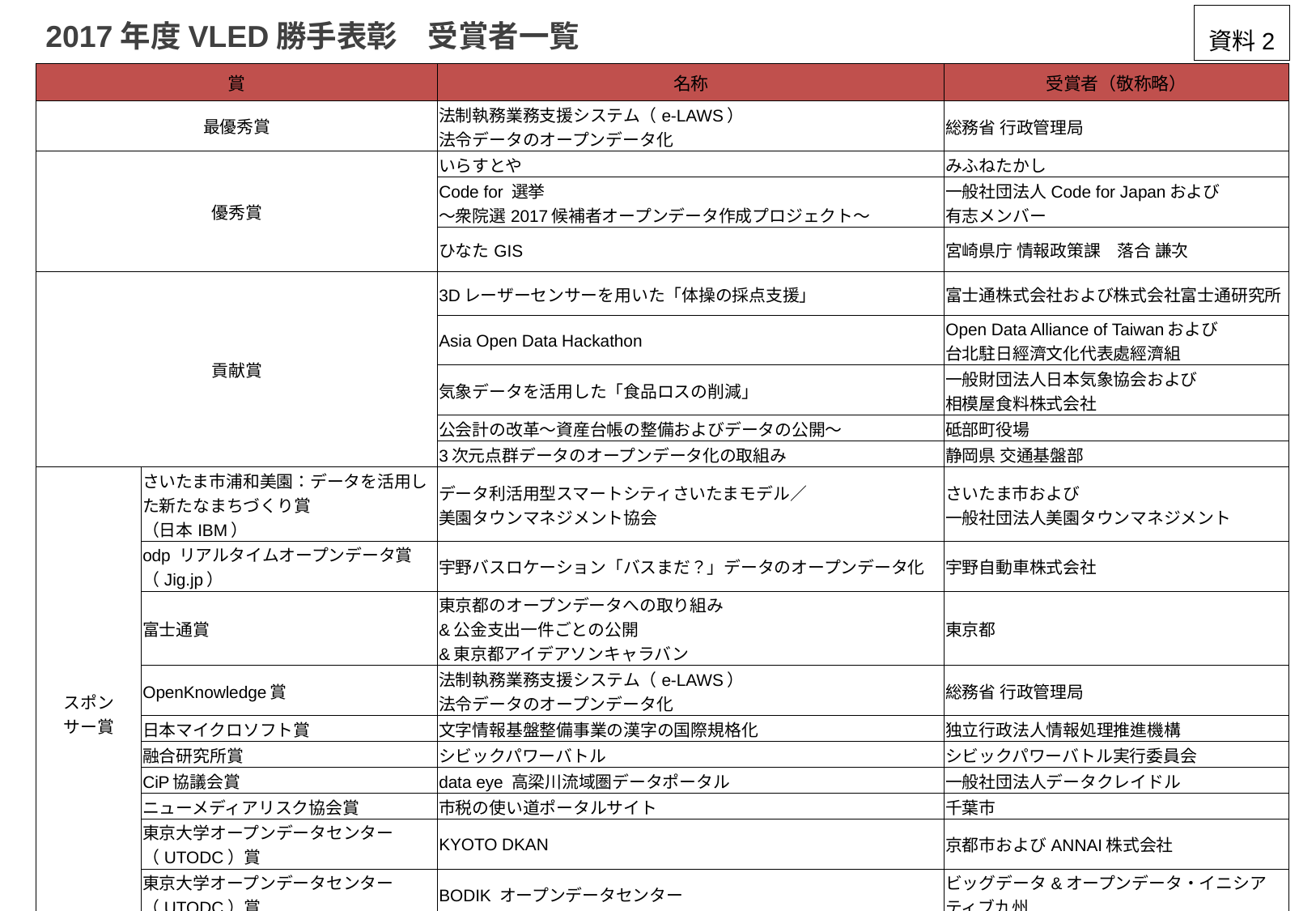

# 2017年度VLED勝手表彰　受賞者一覧
資料2
| 賞 |  | 名称 | 受賞者（敬称略） |
| --- | --- | --- | --- |
| 最優秀賞 |  | 法制執務業務支援システム（e-LAWS） 法令データのオープンデータ化 | 総務省 行政管理局 |
| 優秀賞 |  | いらすとや | みふねたかし |
|  |  | Code for 選挙 ～衆院選2017候補者オープンデータ作成プロジェクト～ | 一般社団法人Code for Japanおよび 有志メンバー |
|  |  | ひなたGIS | 宮崎県庁 情報政策課　落合 謙次 |
| 貢献賞 |  | 3Dレーザーセンサーを用いた「体操の採点支援」 | 富士通株式会社および株式会社富士通研究所 |
|  |  | Asia Open Data Hackathon | Open Data Alliance of Taiwanおよび 台北駐日經濟文化代表處經濟組 |
|  |  | 気象データを活用した「食品ロスの削減」 | 一般財団法人日本気象協会および 相模屋食料株式会社 |
|  |  | 公会計の改革～資産台帳の整備およびデータの公開～ | 砥部町役場 |
|  |  | 3次元点群データのオープンデータ化の取組み | 静岡県 交通基盤部 |
| スポンサー賞 | さいたま市浦和美園：データを活用した新たなまちづくり賞 （日本IBM） | データ利活用型スマートシティさいたまモデル／ 美園タウンマネジメント協会 | さいたま市および 一般社団法人美園タウンマネジメント |
|  | odp リアルタイムオープンデータ賞（Jig.jp） | 宇野バスロケーション「バスまだ？」データのオープンデータ化 | 宇野自動車株式会社 |
|  | 富士通賞 | 東京都のオープンデータへの取り組み &公金支出一件ごとの公開 &東京都アイデアソンキャラバン | 東京都 |
|  | OpenKnowledge賞 | 法制執務業務支援システム（e-LAWS） 法令データのオープンデータ化 | 総務省 行政管理局 |
|  | 日本マイクロソフト賞 | 文字情報基盤整備事業の漢字の国際規格化 | 独立行政法人情報処理推進機構 |
|  | 融合研究所賞 | シビックパワーバトル | シビックパワーバトル実行委員会 |
|  | CiP協議会賞 | data eye 高梁川流域圏データポータル | 一般社団法人データクレイドル |
|  | ニューメディアリスク協会賞 | 市税の使い道ポータルサイト | 千葉市 |
|  | 東京大学オープンデータセンター（UTODC）賞 | KYOTO DKAN | 京都市およびANNAI株式会社 |
|  | 東京大学オープンデータセンター（UTODC）賞 | BODIK オープンデータセンター | ビッグデータ&オープンデータ・イニシアティブ九州 |
|  | ウイングアーク１ｓｔ賞 | KYOTO DKAN | 京都市およびANNAI株式会社 |